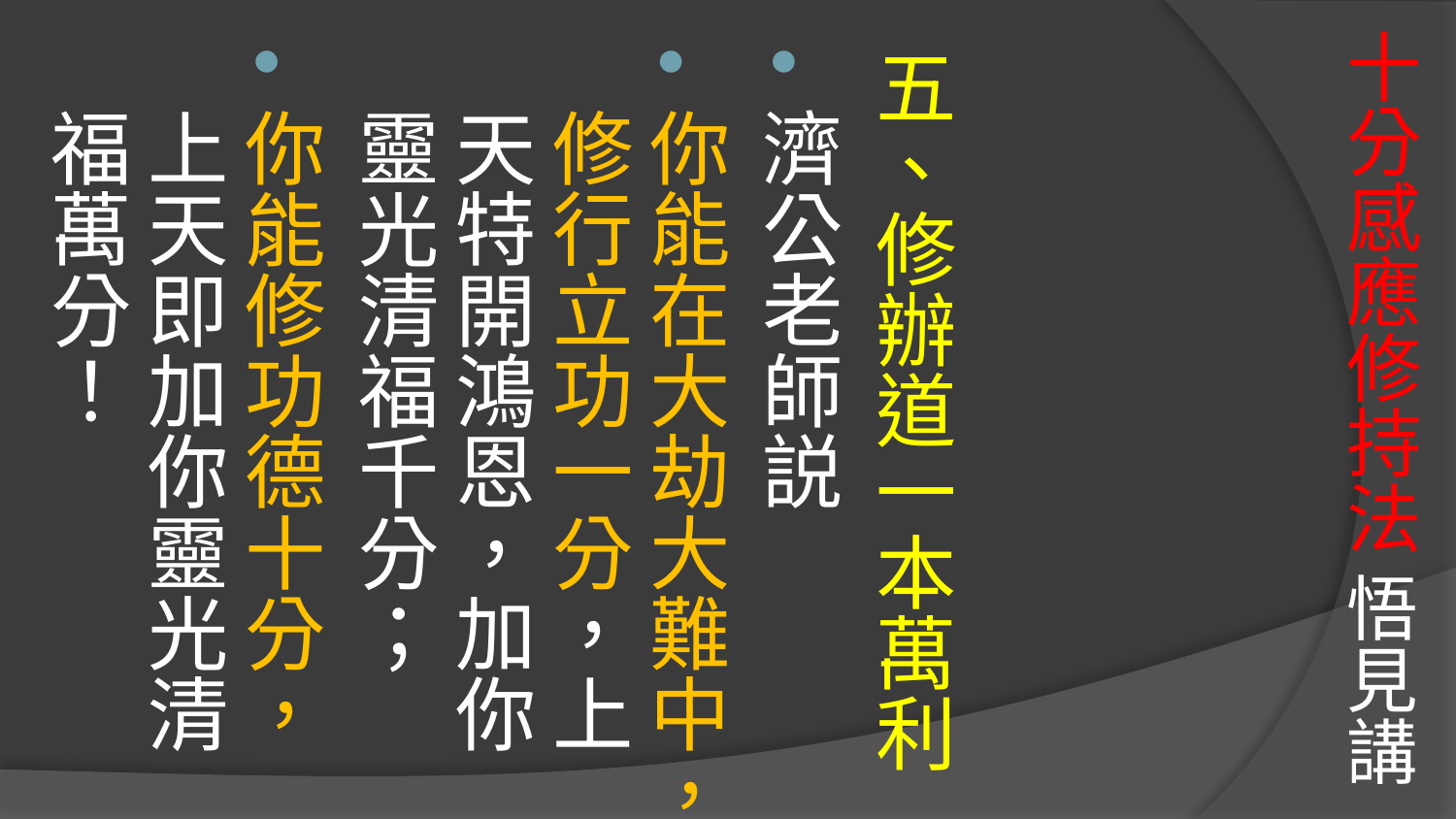

# 十分感應修持法 悟見講
五、修辦道一本萬利
濟公老師説
你能在大劫大難中，修行立功一分，上天特開鴻恩，加你靈光清福千分；
你能修功德十分，上天即加你靈光清福萬分！